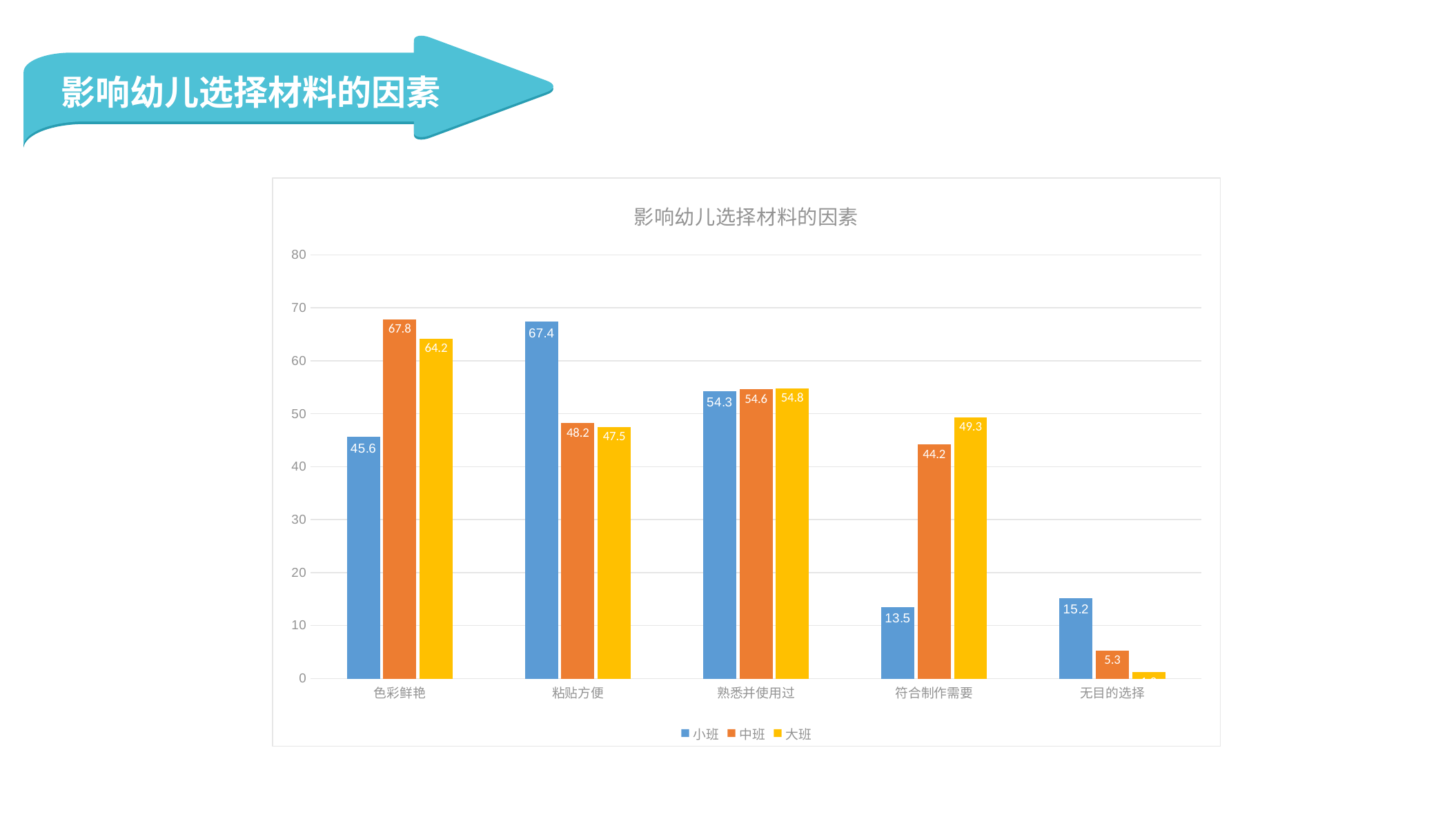

影响幼儿选择材料的因素

### Chart: 影响幼儿选择材料的因素

| Category | 小班 | 中班 | 大班 |
|---|---|---|---|
| 色彩鲜艳 | 45.6 | 67.8 | 64.2 |
| 粘贴方便 | 67.4 | 48.2 | 47.5 |
| 熟悉并使用过 | 54.3 | 54.6 | 54.8 |
| 符合制作需要 | 13.5 | 44.2 | 49.3 |
| 无目的选择 | 15.2 | 5.3 | 1.2 |